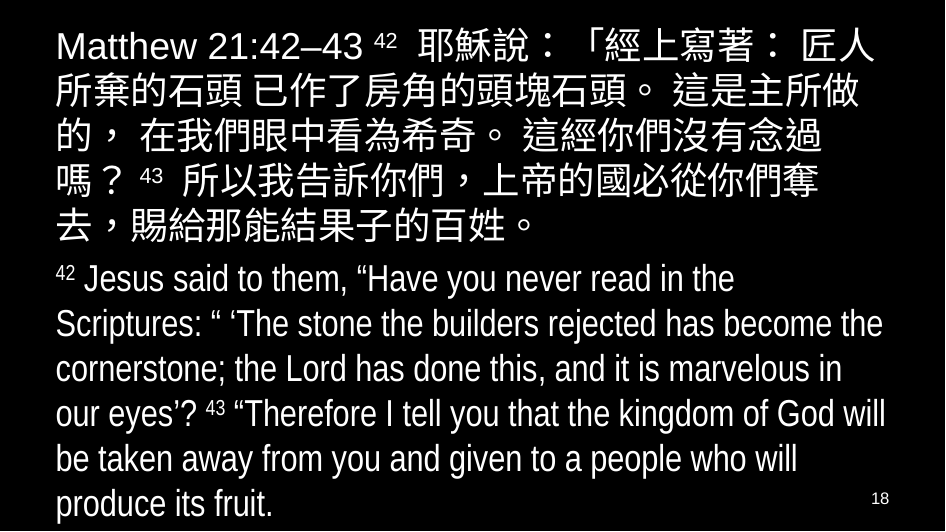

Matthew 21:42–43 42 耶穌說：「經上寫著： 匠人所棄的石頭 已作了房角的頭塊石頭。 這是主所做的， 在我們眼中看為希奇。 這經你們沒有念過嗎？43 所以我告訴你們，上帝的國必從你們奪去，賜給那能結果子的百姓。
42 Jesus said to them, “Have you never read in the Scriptures: “ ‘The stone the builders rejected has become the cornerstone; the Lord has done this, and it is marvelous in our eyes’? 43 “Therefore I tell you that the kingdom of God will be taken away from you and given to a people who will produce its fruit.

18